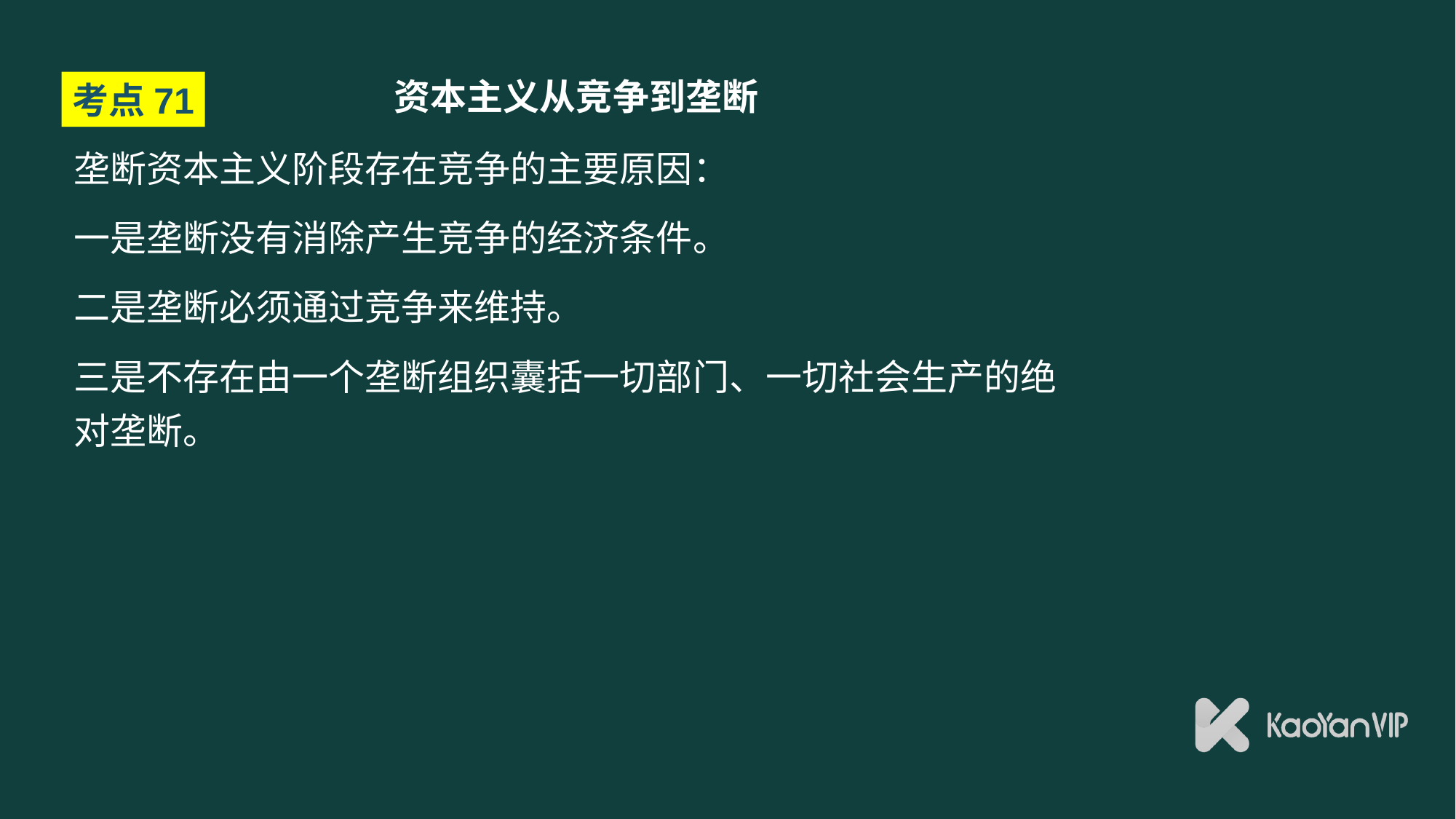

# 资本主义从竞争到垄断
考点71
垄断资本主义阶段存在竞争的主要原因：
一是垄断没有消除产生竞争的经济条件。
二是垄断必须通过竞争来维持。
三是不存在由一个垄断组织囊括一切部门、一切社会生产的绝对垄断。